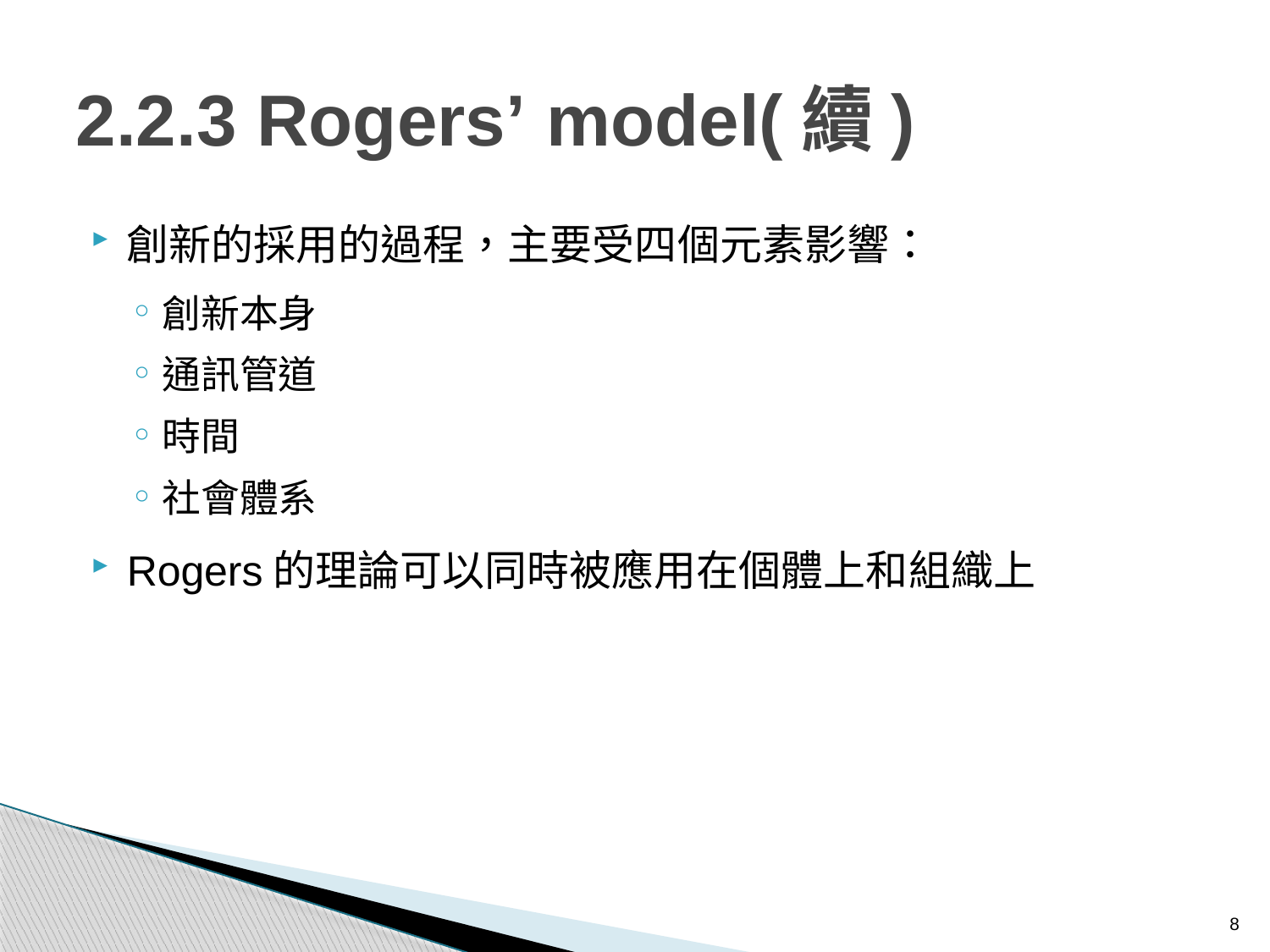

# 2.2.3 Rogers’ model(續)
創新的採用的過程，主要受四個元素影響：
創新本身
通訊管道
時間
社會體系
Rogers的理論可以同時被應用在個體上和組織上

8